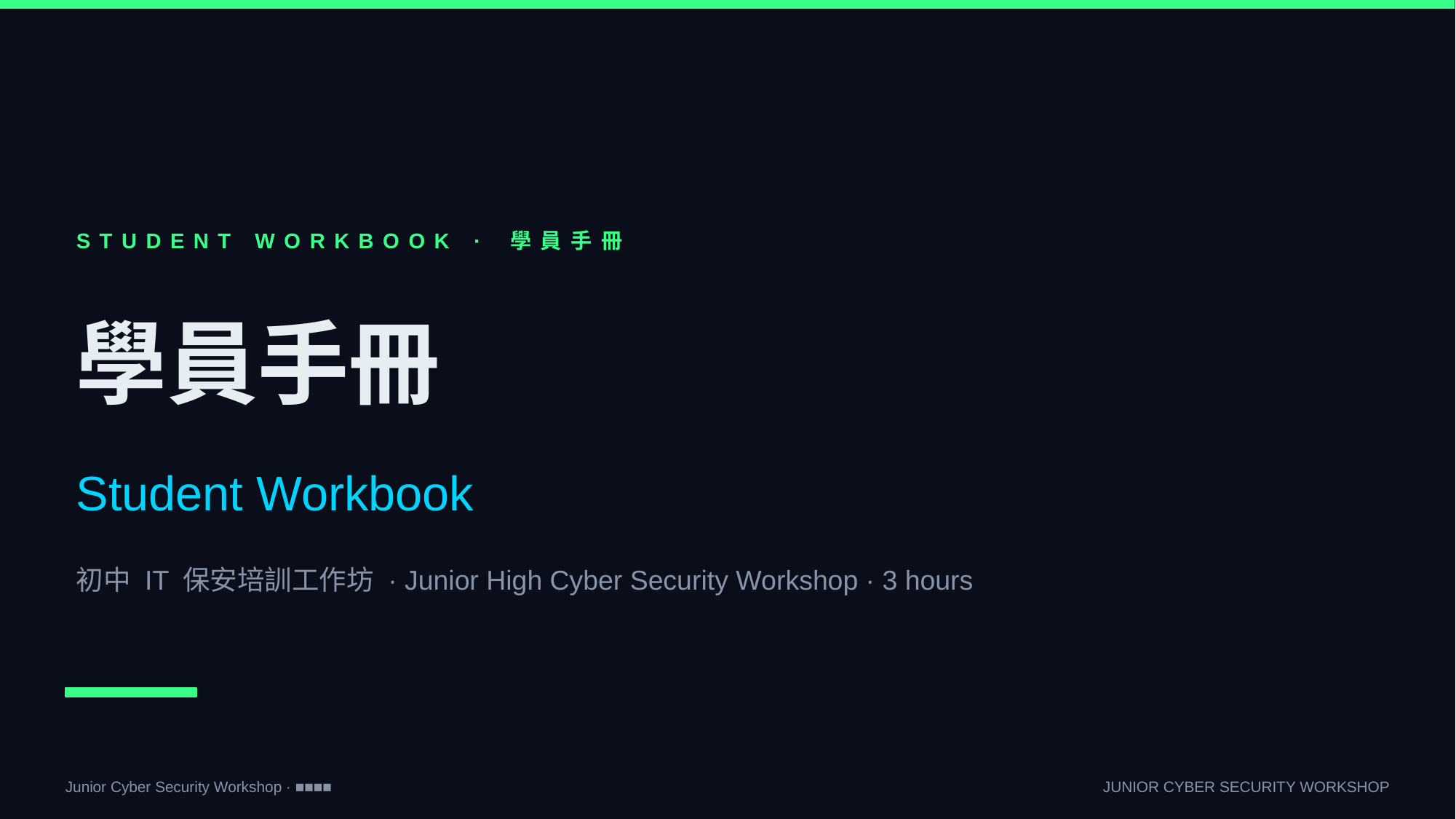

STUDENT WORKBOOK · 學員手冊
學員手冊
Student Workbook
初中 IT 保安培訓工作坊 · Junior High Cyber Security Workshop · 3 hours